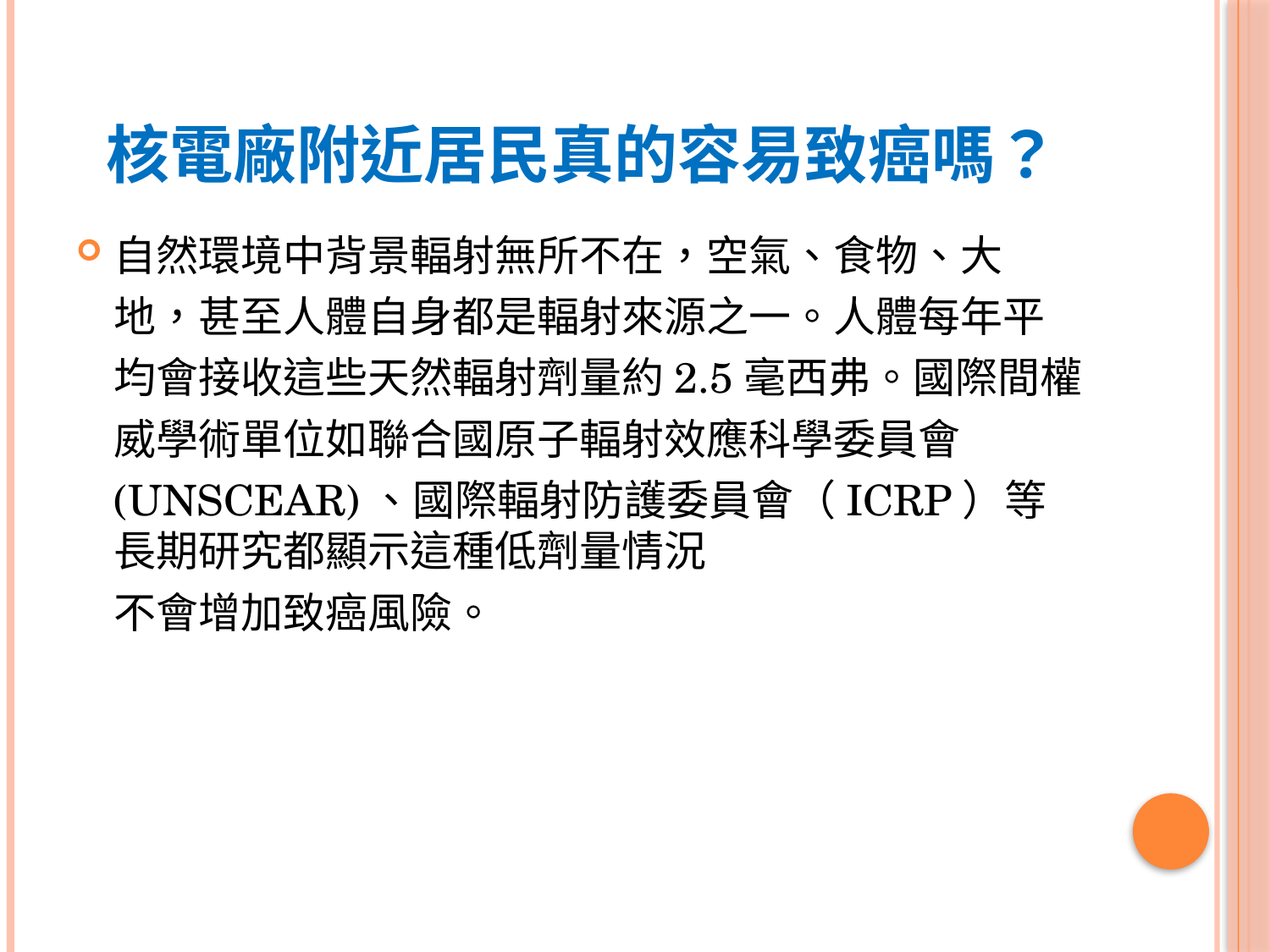

# 核電廠附近居民真的容易致癌嗎？
自然環境中背景輻射無所不在，空氣、食物、大
	地，甚至人體自身都是輻射來源之一。人體每年平
	均會接收這些天然輻射劑量約2.5毫西弗。國際間權
	威學術單位如聯合國原子輻射效應科學委員會
	(UNSCEAR)、國際輻射防護委員會（ICRP）等長期研究都顯示這種低劑量情況
	不會增加致癌風險。